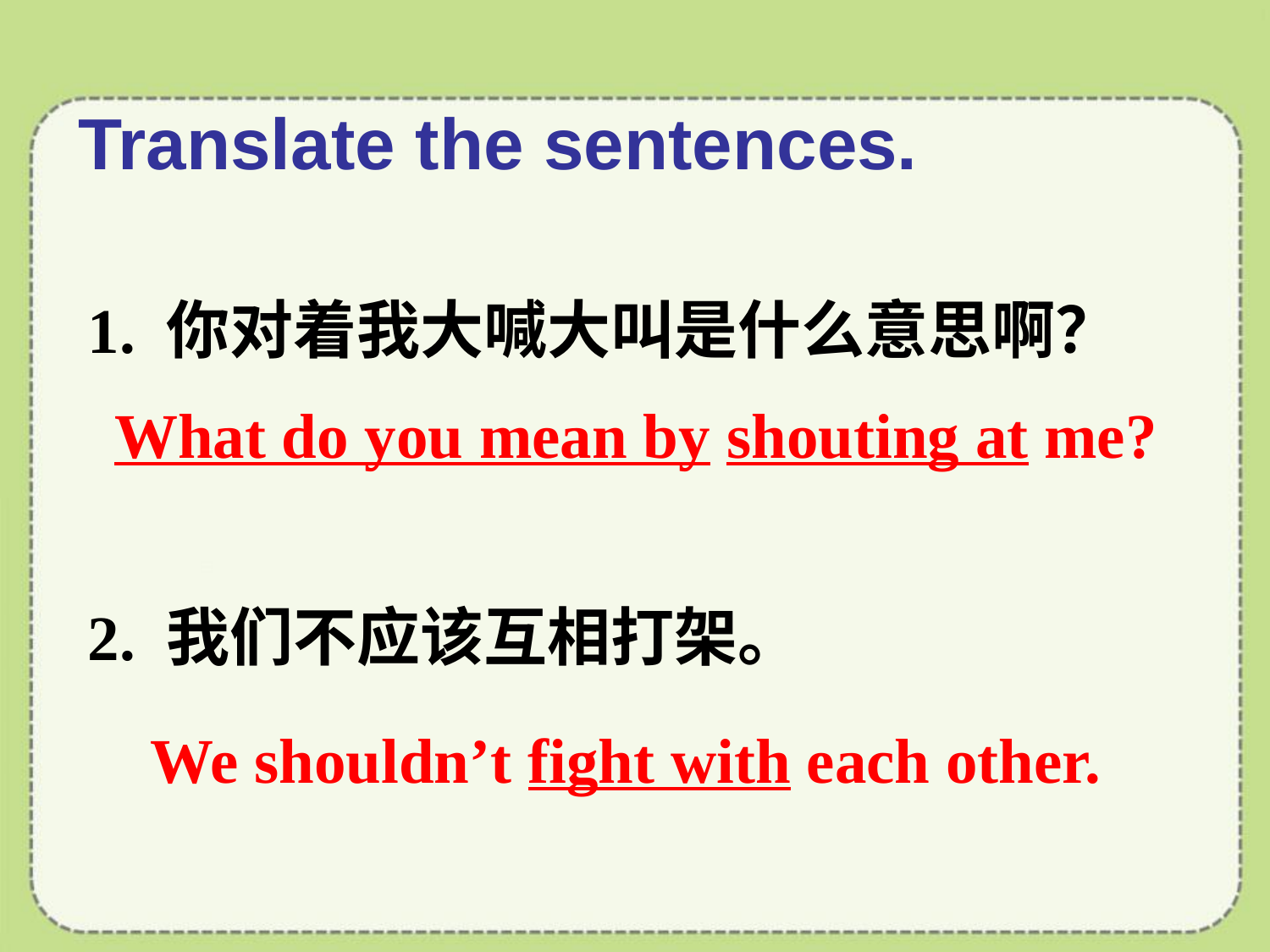

Translate the sentences.
1. 你对着我大喊大叫是什么意思啊？

2. 我们不应该互相打架。

What do you mean by shouting at me?
We shouldn’t fight with each other.